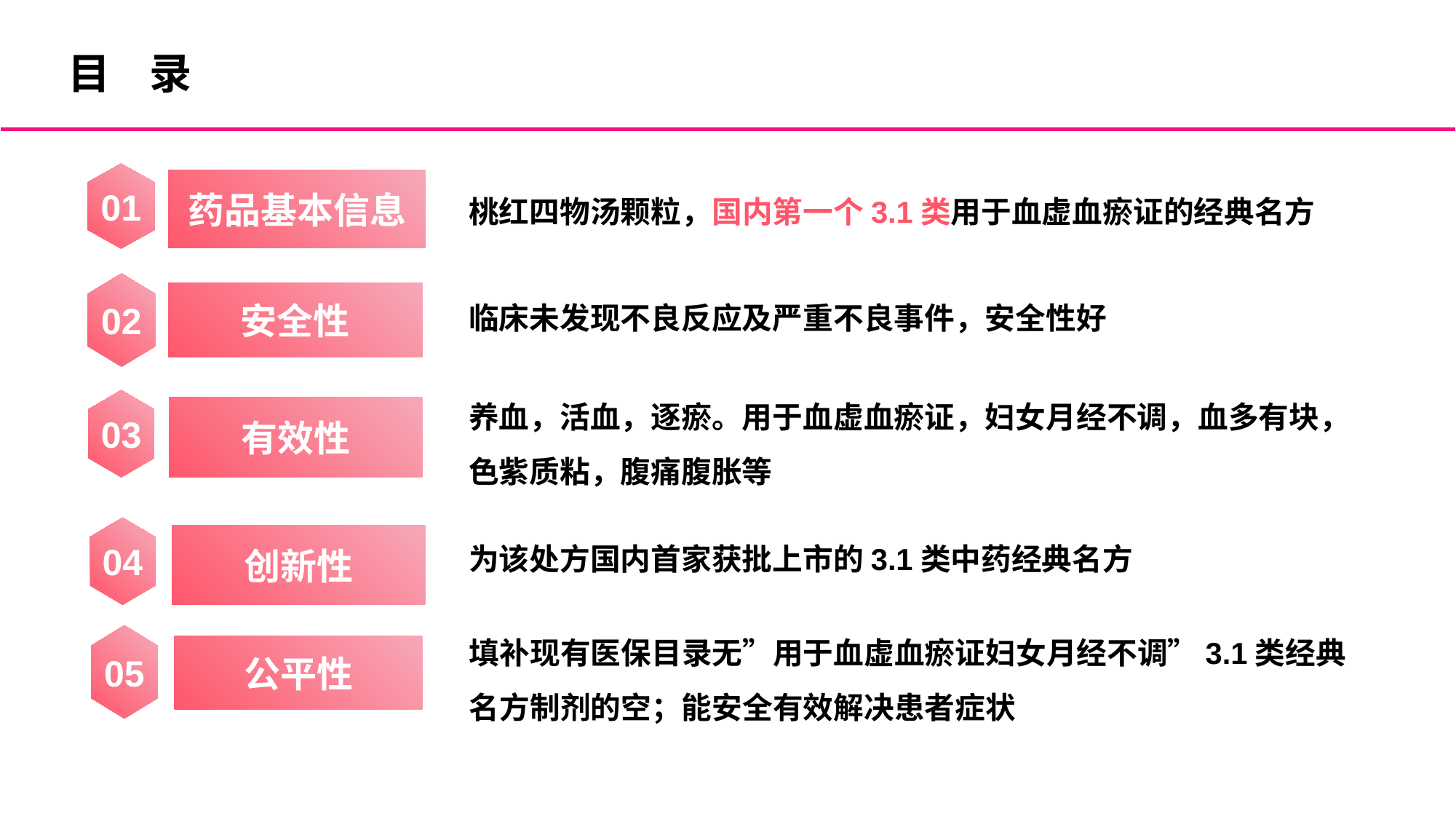

目    录
01
药品基本信息
桃红四物汤颗粒，国内第一个3.1类用于血虚血瘀证的经典名方
02
安全性
临床未发现不良反应及严重不良事件，安全性好
养血，活血，逐瘀。用于血虚血瘀证，妇女月经不调，血多有块，色紫质粘，腹痛腹胀等
03
有效性
04

创新性

为该处方国内首家获批上市的3.1类中药经典名方
05
公平性
填补现有医保目录无”用于血虚血瘀证妇女月经不调”3.1类经典名方制剂的空；能安全有效解决患者症状